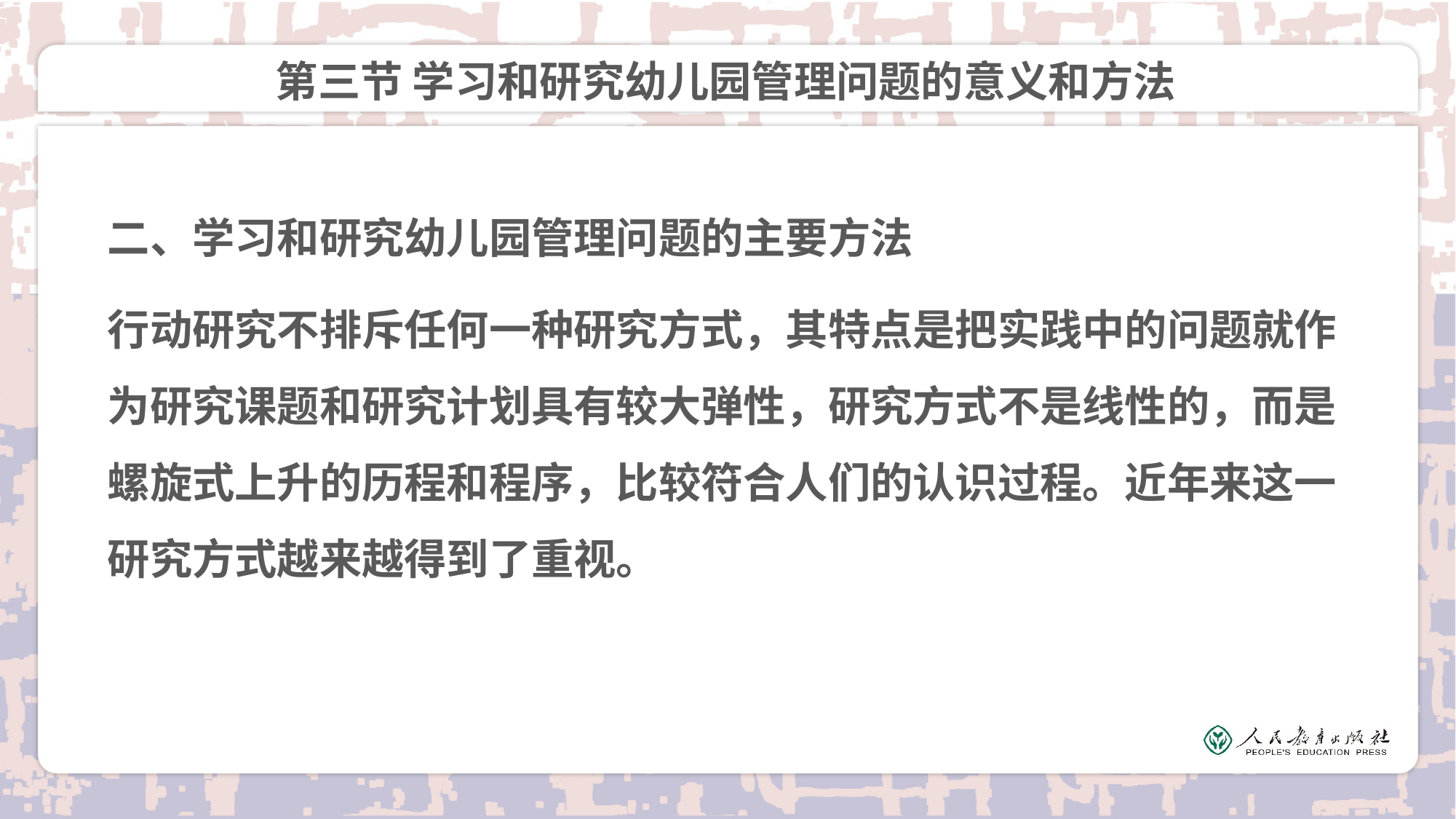

# 第三节 学习和研究幼儿园管理问题的意义和方法
二、学习和研究幼儿园管理问题的主要方法
行动研究不排斥任何一种研究方式，其特点是把实践中的问题就作为研究课题和研究计划具有较大弹性，研究方式不是线性的，而是螺旋式上升的历程和程序，比较符合人们的认识过程。近年来这一研究方式越来越得到了重视。